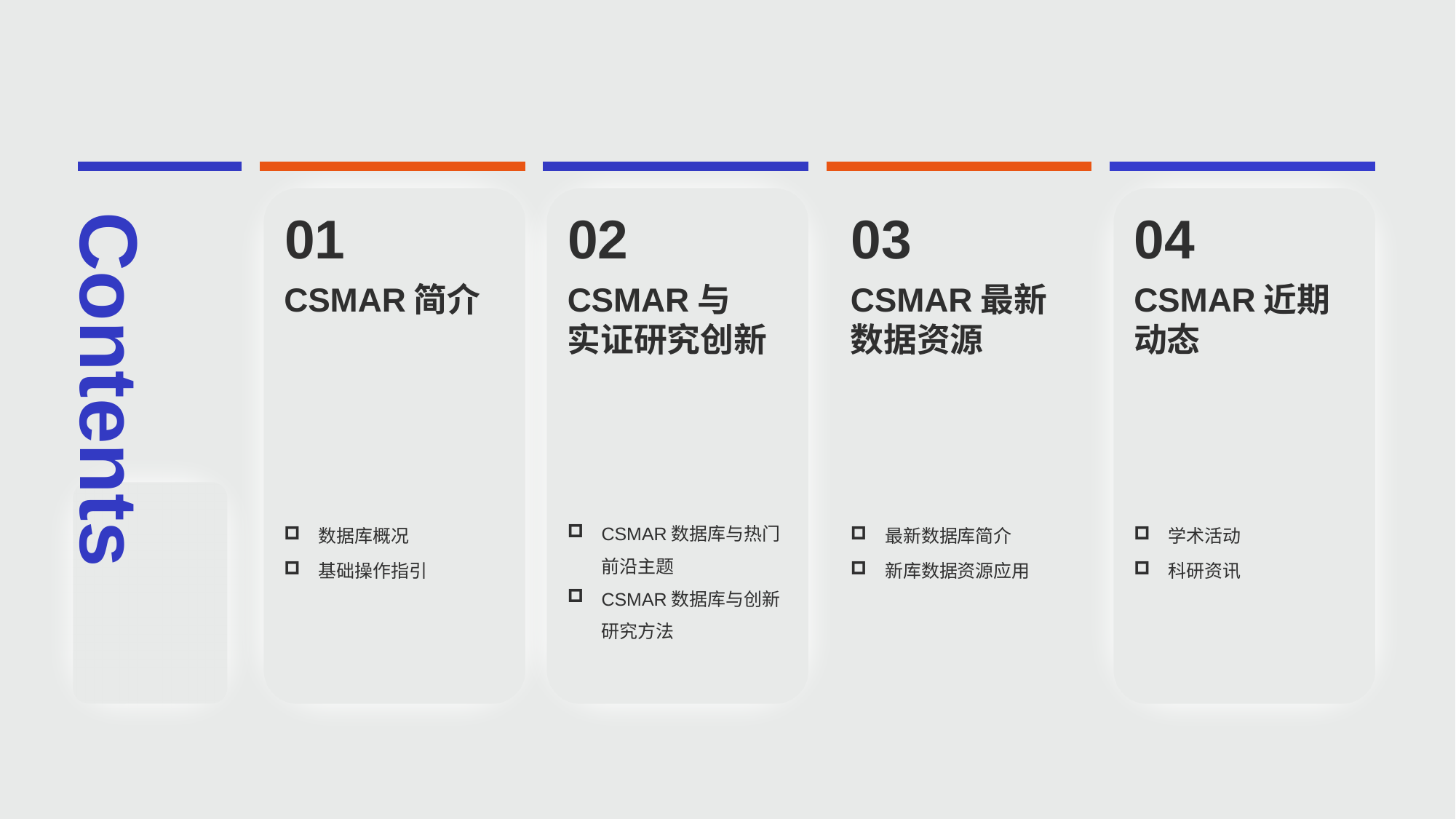

01
02
03
04
Contents
CSMAR简介
CSMAR与
实证研究创新
CSMAR最新数据资源
CSMAR近期动态

数据库概况
基础操作指引
CSMAR数据库与热门前沿主题
CSMAR数据库与创新研究方法
最新数据库简介
新库数据资源应用
学术活动
科研资讯
#
2